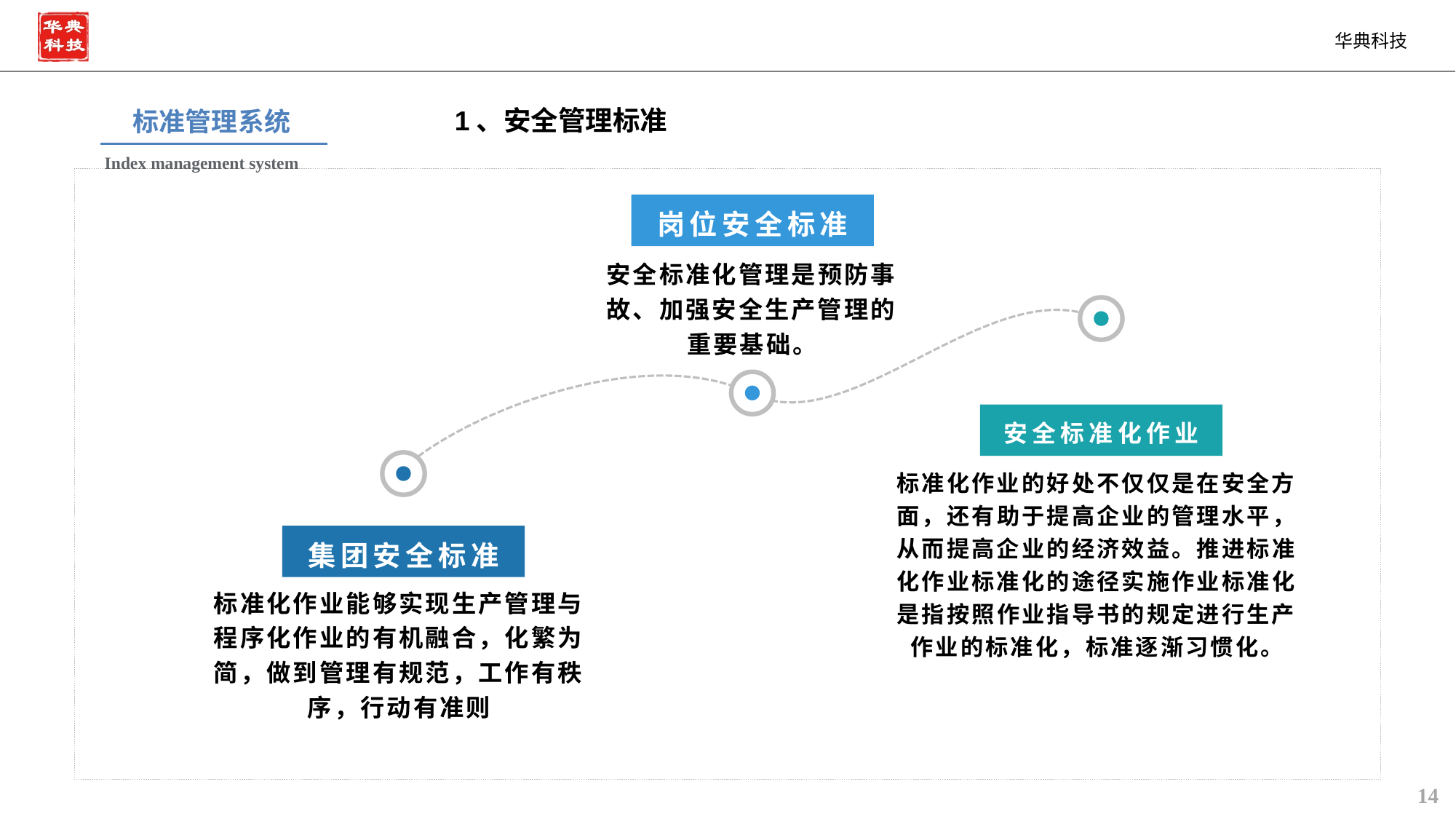

1、安全管理标准
标准管理系统
Index management system
岗位安全标准

安全标准化管理是预防事故、加强安全生产管理的重要基础。

安全标准化作业

标准化作业的好处不仅仅是在安全方面，还有助于提高企业的管理水平，从而提高企业的经济效益。推进标准化作业标准化的途径实施作业标准化是指按照作业指导书的规定进行生产作业的标准化，标准逐渐习惯化。

集团安全标准
标准化作业能够实现生产管理与程序化作业的有机融合，化繁为简，做到管理有规范，工作有秩序，行动有准则